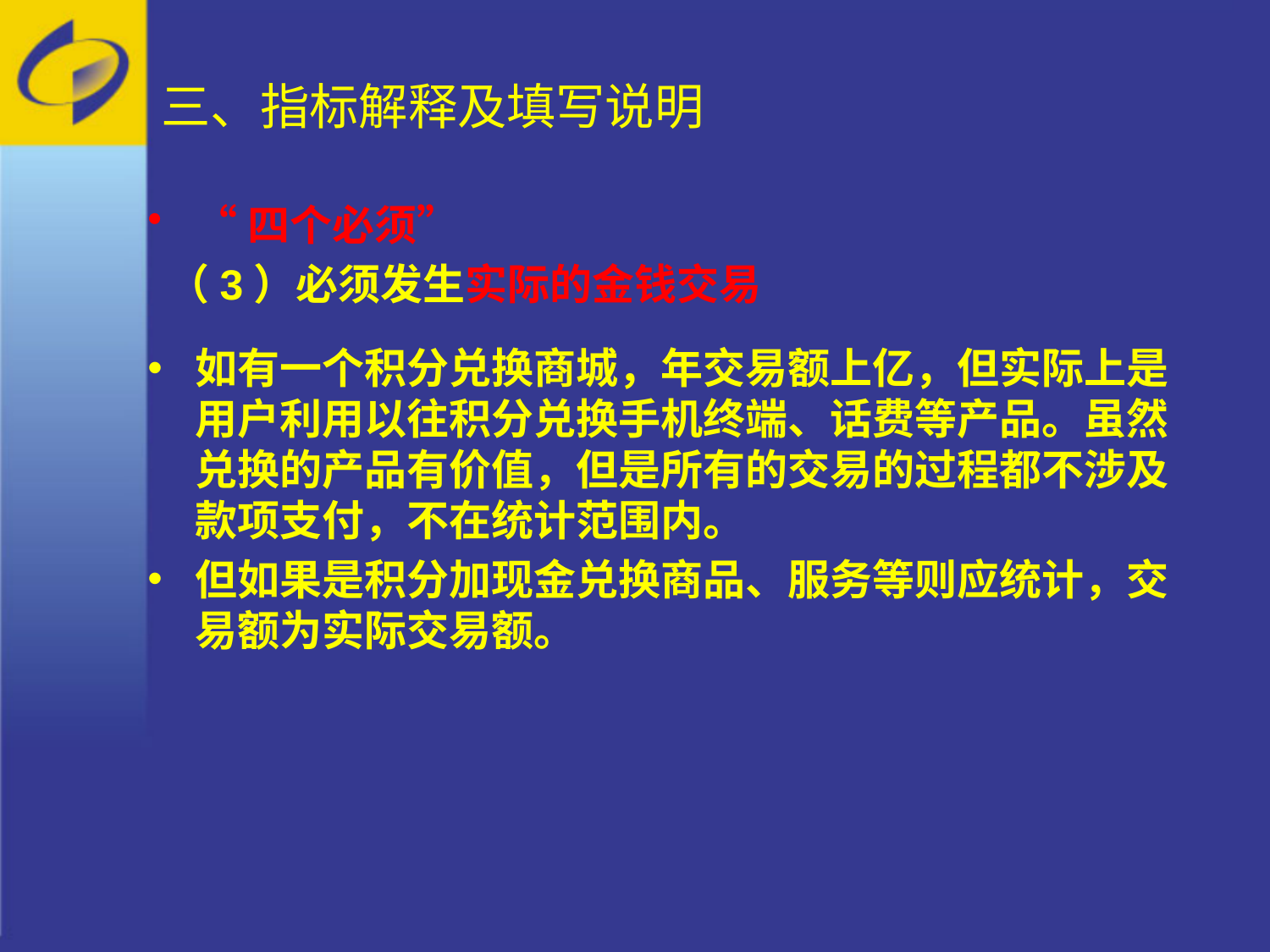

# 三、指标解释及填写说明
“四个必须”
 （3）必须发生实际的金钱交易

如有一个积分兑换商城，年交易额上亿，但实际上是用户利用以往积分兑换手机终端、话费等产品。虽然兑换的产品有价值，但是所有的交易的过程都不涉及款项支付，不在统计范围内。
但如果是积分加现金兑换商品、服务等则应统计，交易额为实际交易额。